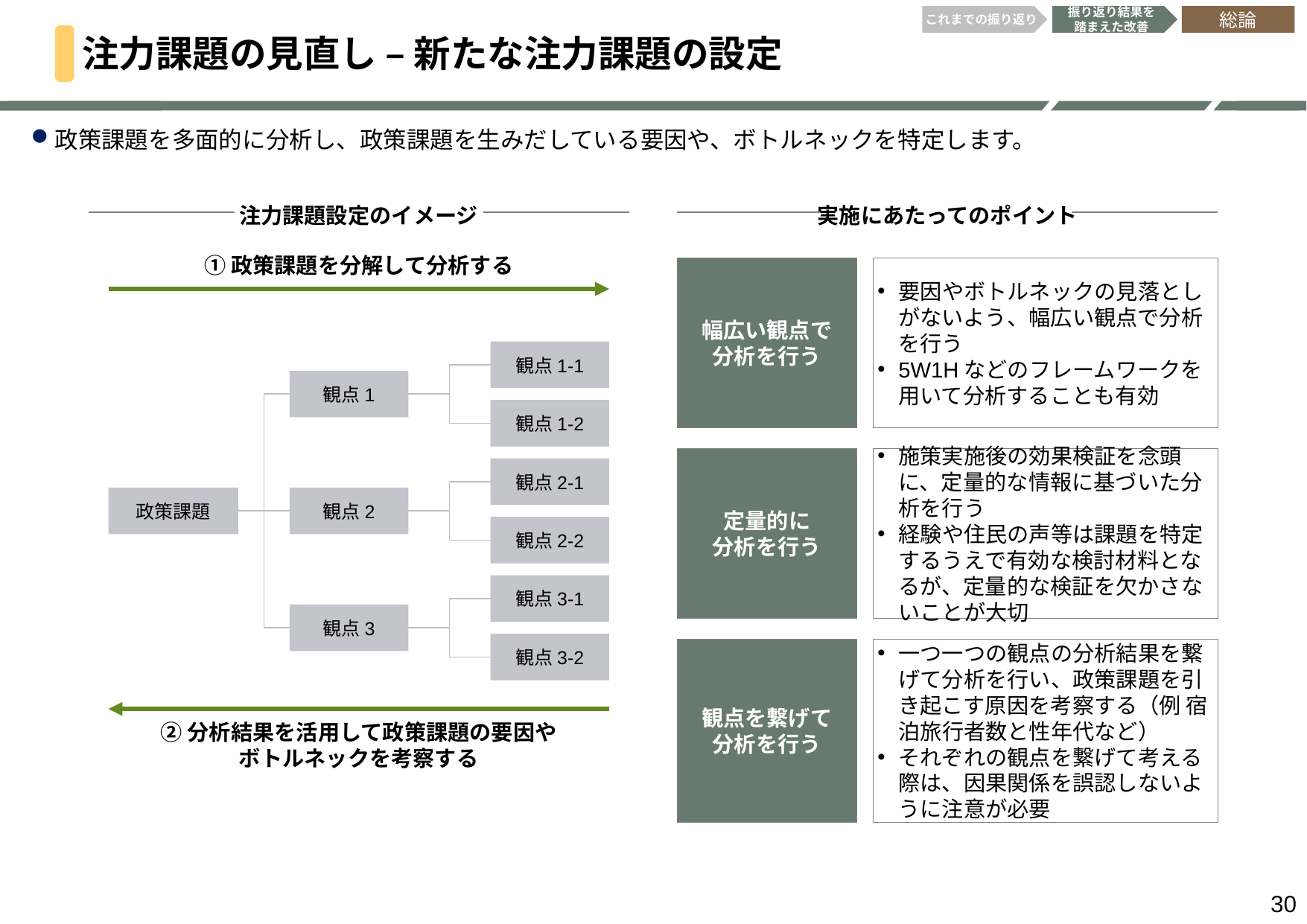

これまでの振り返り
振り返り結果を
踏まえた改善
総論
注力課題の見直し – 新たな注力課題の設定
政策課題を多面的に分析し、政策課題を生みだしている要因や、ボトルネックを特定します。
注力課題設定のイメージ
実施にあたってのポイント
①政策課題を分解して分析する
幅広い観点で
分析を行う
要因やボトルネックの見落としがないよう、幅広い観点で分析を行う
5W1Hなどのフレームワークを用いて分析することも有効
観点1-1
観点1
観点1-2
定量的に
分析を行う
施策実施後の効果検証を念頭に、定量的な情報に基づいた分析を行う
経験や住民の声等は課題を特定するうえで有効な検討材料となるが、定量的な検証を欠かさないことが大切
観点2-1
政策課題
観点2
観点2-2
観点3-1
観点3
観点3-2
観点を繋げて
分析を行う
一つ一つの観点の分析結果を繋げて分析を行い、政策課題を引き起こす原因を考察する（例 宿泊旅行者数と性年代など）
それぞれの観点を繋げて考える際は、因果関係を誤認しないように注意が必要
②分析結果を活用して政策課題の要因や
ボトルネックを考察する
30